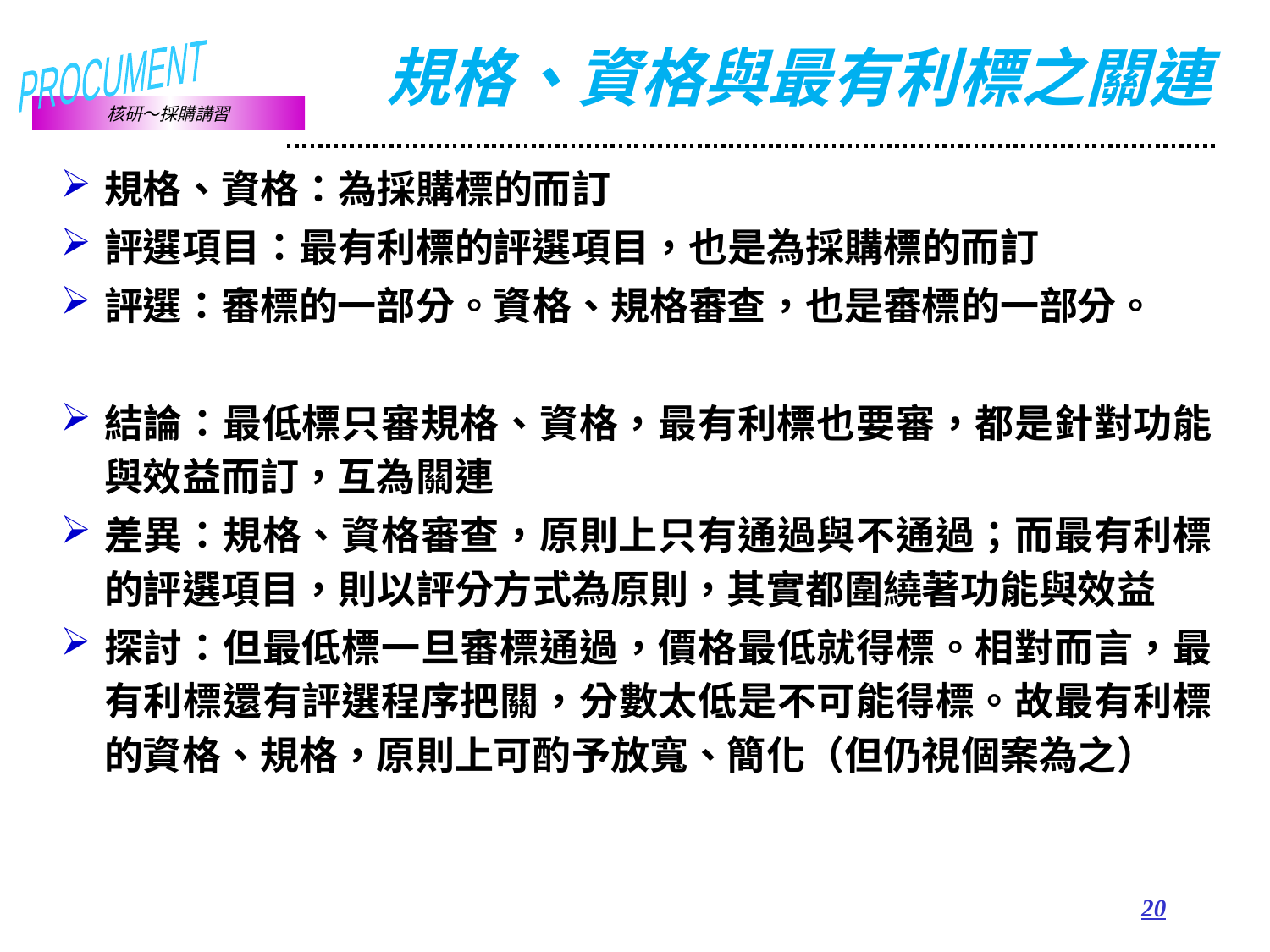

# 規格、資格與最有利標之關連
規格、資格：為採購標的而訂
評選項目：最有利標的評選項目，也是為採購標的而訂
評選：審標的一部分。資格、規格審查，也是審標的一部分。

結論：最低標只審規格、資格，最有利標也要審，都是針對功能與效益而訂，互為關連
差異：規格、資格審查，原則上只有通過與不通過；而最有利標的評選項目，則以評分方式為原則，其實都圍繞著功能與效益
探討：但最低標一旦審標通過，價格最低就得標。相對而言，最有利標還有評選程序把關，分數太低是不可能得標。故最有利標的資格、規格，原則上可酌予放寬、簡化（但仍視個案為之）
20